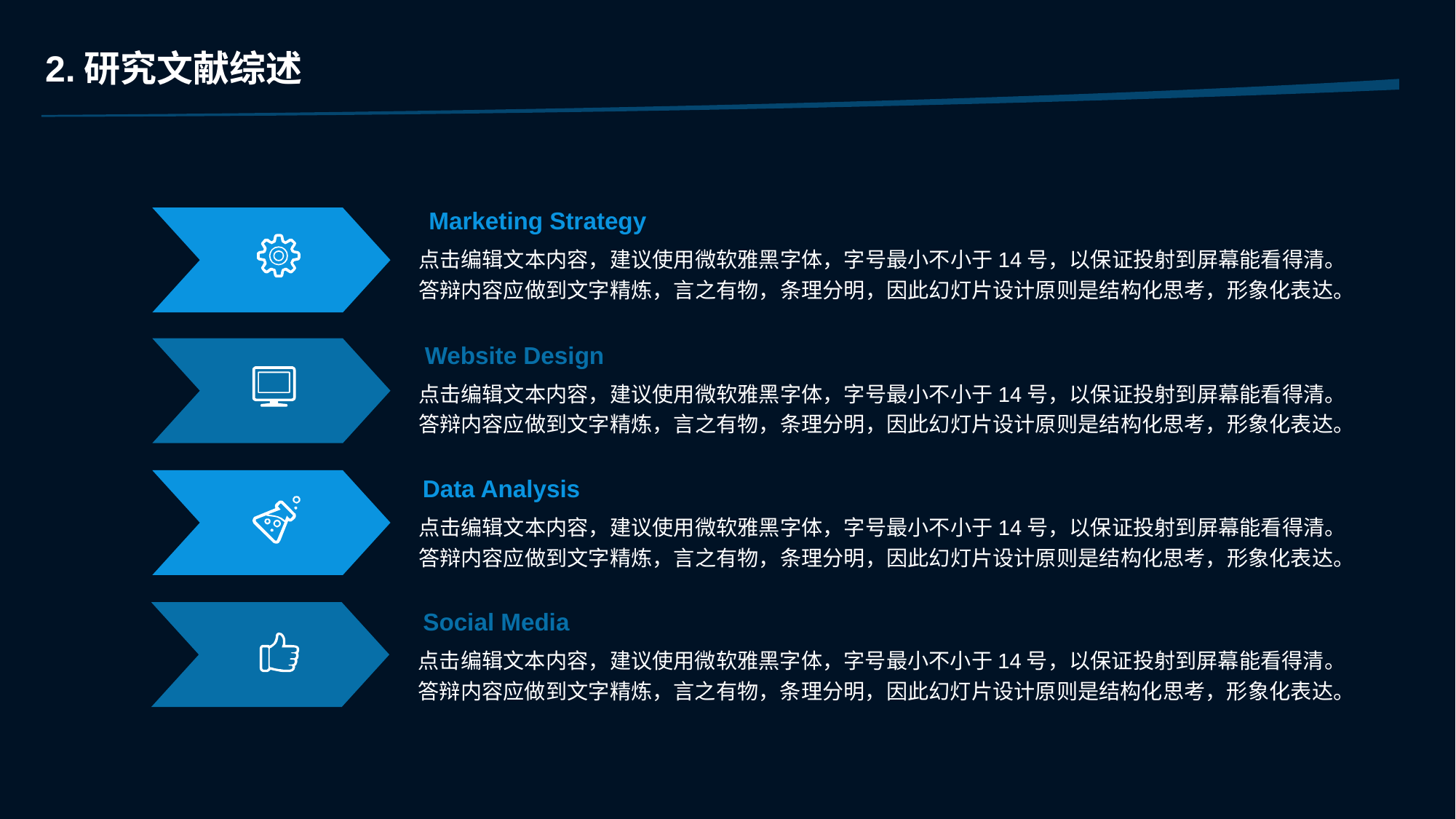

2.研究文献综述
Marketing Strategy
点击编辑文本内容，建议使用微软雅黑字体，字号最小不小于14号，以保证投射到屏幕能看得清。答辩内容应做到文字精炼，言之有物，条理分明，因此幻灯片设计原则是结构化思考，形象化表达。

Website Design
点击编辑文本内容，建议使用微软雅黑字体，字号最小不小于14号，以保证投射到屏幕能看得清。答辩内容应做到文字精炼，言之有物，条理分明，因此幻灯片设计原则是结构化思考，形象化表达。

Data Analysis
点击编辑文本内容，建议使用微软雅黑字体，字号最小不小于14号，以保证投射到屏幕能看得清。答辩内容应做到文字精炼，言之有物，条理分明，因此幻灯片设计原则是结构化思考，形象化表达。

Social Media
点击编辑文本内容，建议使用微软雅黑字体，字号最小不小于14号，以保证投射到屏幕能看得清。答辩内容应做到文字精炼，言之有物，条理分明，因此幻灯片设计原则是结构化思考，形象化表达。